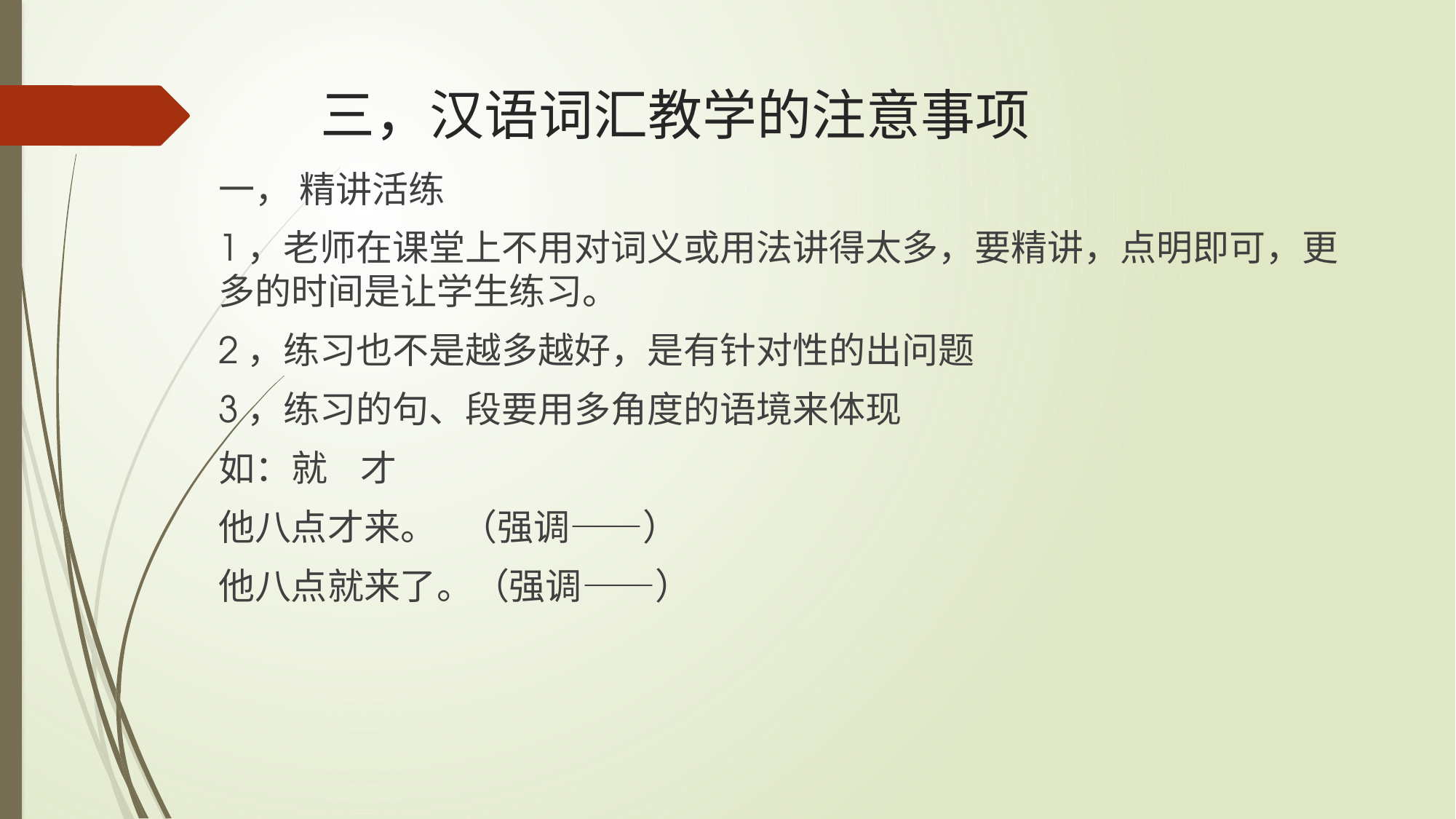

# 三，汉语词汇教学的注意事项
一， 精讲活练
1，老师在课堂上不用对词义或用法讲得太多，要精讲，点明即可，更多的时间是让学生练习。
2，练习也不是越多越好，是有针对性的出问题
3，练习的句、段要用多角度的语境来体现
如：就    才
他八点才来。   （强调——）
他八点就来了。（强调——）